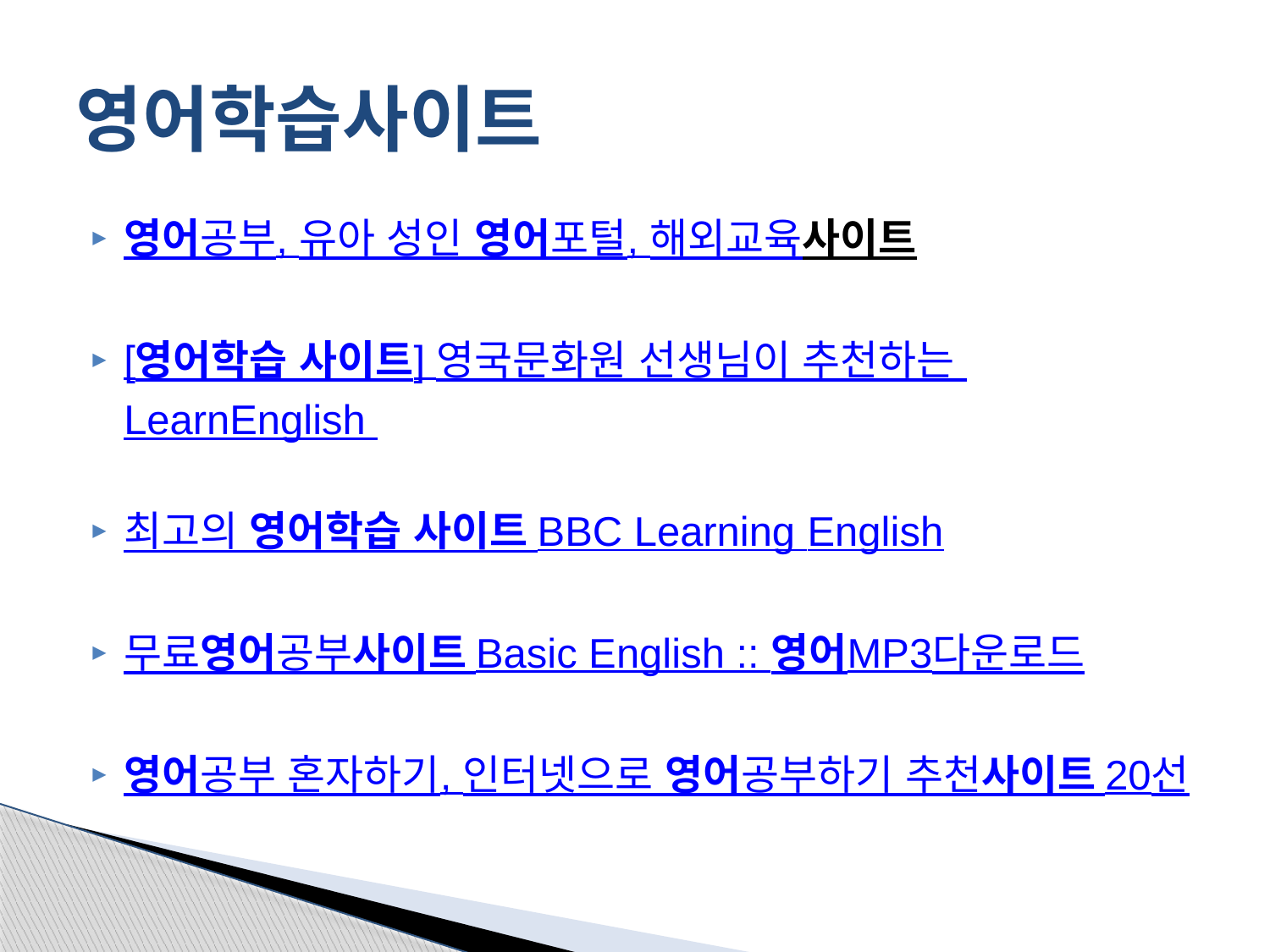

# 영어학습사이트
영어공부, 유아 성인 영어포털, 해외교육사이트

[영어학습 사이트] 영국문화원 선생님이 추천하는 LearnEnglish

최고의 영어학습 사이트 BBC Learning English

무료영어공부사이트 Basic English :: 영어MP3다운로드

영어공부 혼자하기, 인터넷으로 영어공부하기 추천사이트 20선